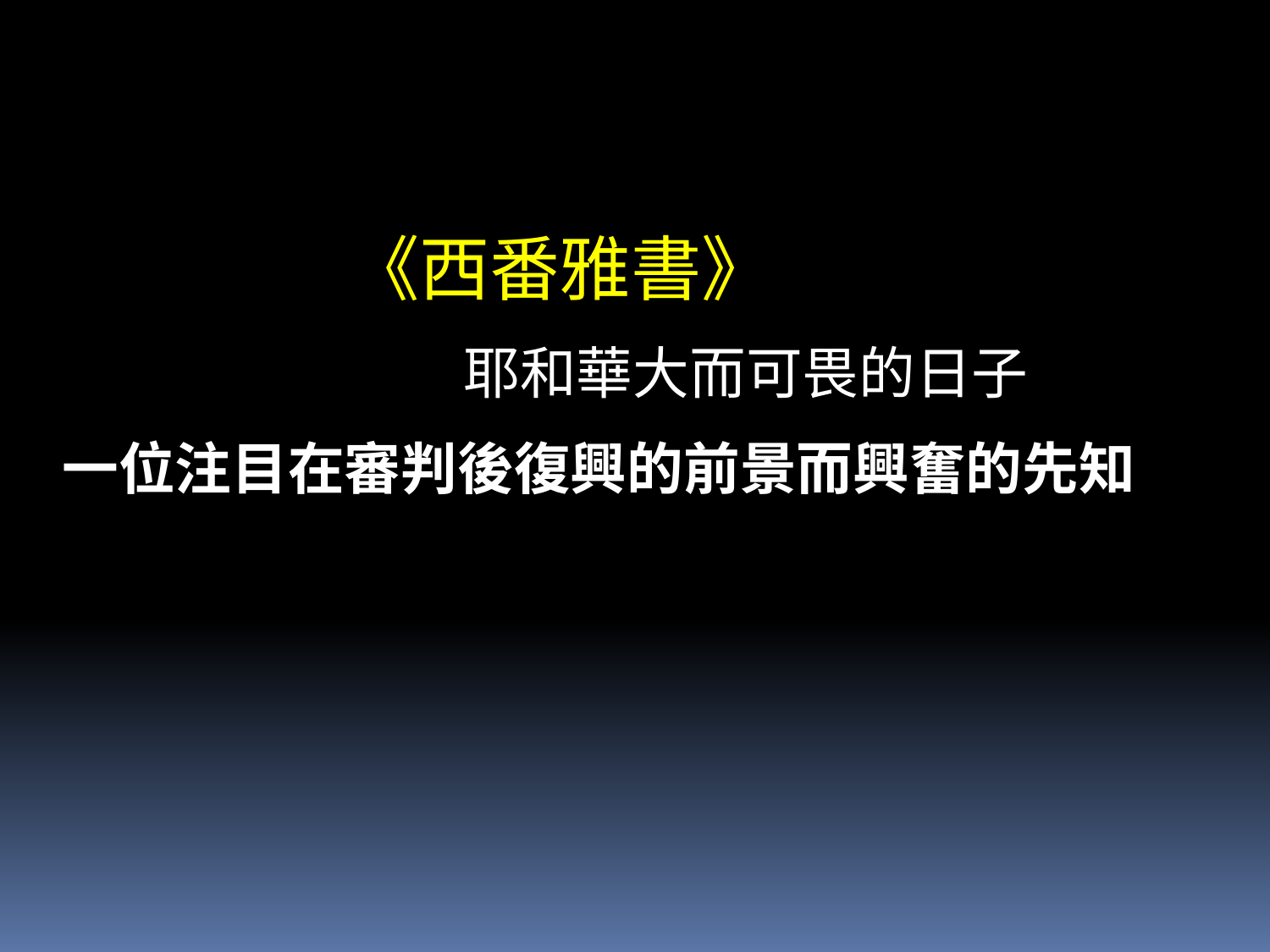

《西番雅書》
	            耶和華大而可畏的日子
一位注目在審判後復興的前景而興奮的先知